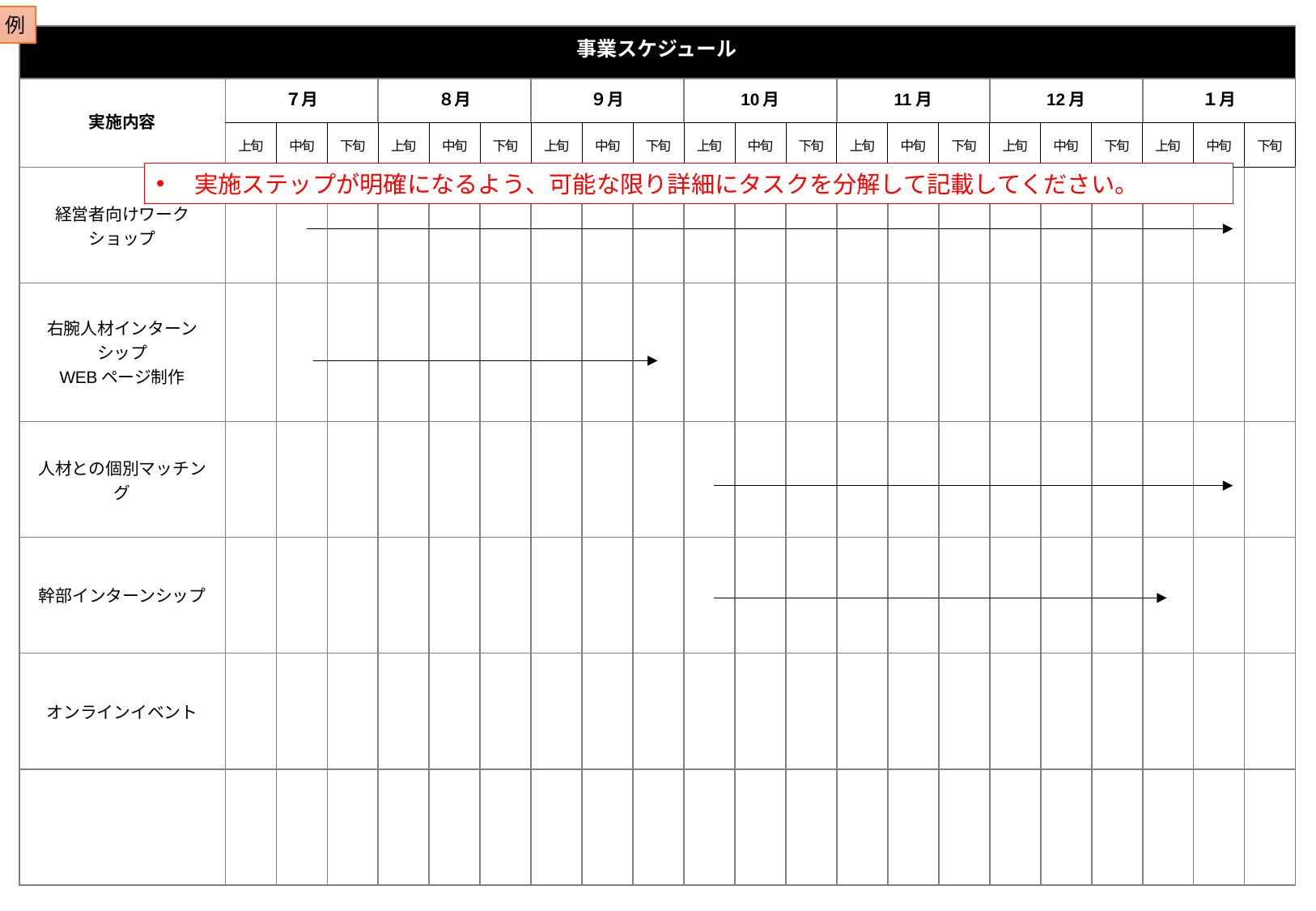

例
| 事業スケジュール |  |  |  |  |  |  |  |  |  |  |  |  |  |  |  |  |  |  |  |  |  |
| --- | --- | --- | --- | --- | --- | --- | --- | --- | --- | --- | --- | --- | --- | --- | --- | --- | --- | --- | --- | --- | --- |
| 実施内容 | ７月 |  |  | ８月 |  |  | ９月 |  |  | 10月 |  |  | 11月 |  |  | 12月 |  |  | １月 |  |  |
|  | 上旬 | 中旬 | 下旬 | 上旬 | 中旬 | 下旬 | 上旬 | 中旬 | 下旬 | 上旬 | 中旬 | 下旬 | 上旬 | 中旬 | 下旬 | 上旬 | 中旬 | 下旬 | 上旬 | 中旬 | 下旬 |
| 経営者向けワークショップ |  |  |  |  |  |  |  |  |  |  |  |  |  |  |  |  |  |  |  |  |  |
| 右腕人材インターンシップ WEBページ制作 |  |  |  |  |  |  |  |  |  |  |  |  |  |  |  |  |  |  |  |  |  |
| 人材との個別マッチング |  |  |  |  |  |  |  |  |  |  |  |  |  |  |  |  |  |  |  |  |  |
| 幹部インターンシップ |  |  |  |  |  |  |  |  |  |  |  |  |  |  |  |  |  |  |  |  |  |
| オンラインイベント |  |  |  |  |  |  |  |  |  |  |  |  |  |  |  |  |  |  |  |  |  |
|  |  |  |  |  |  |  |  |  |  |  |  |  |  |  |  |  |  |  |  |  |  |
実施ステップが明確になるよう、可能な限り詳細にタスクを分解して記載してください。